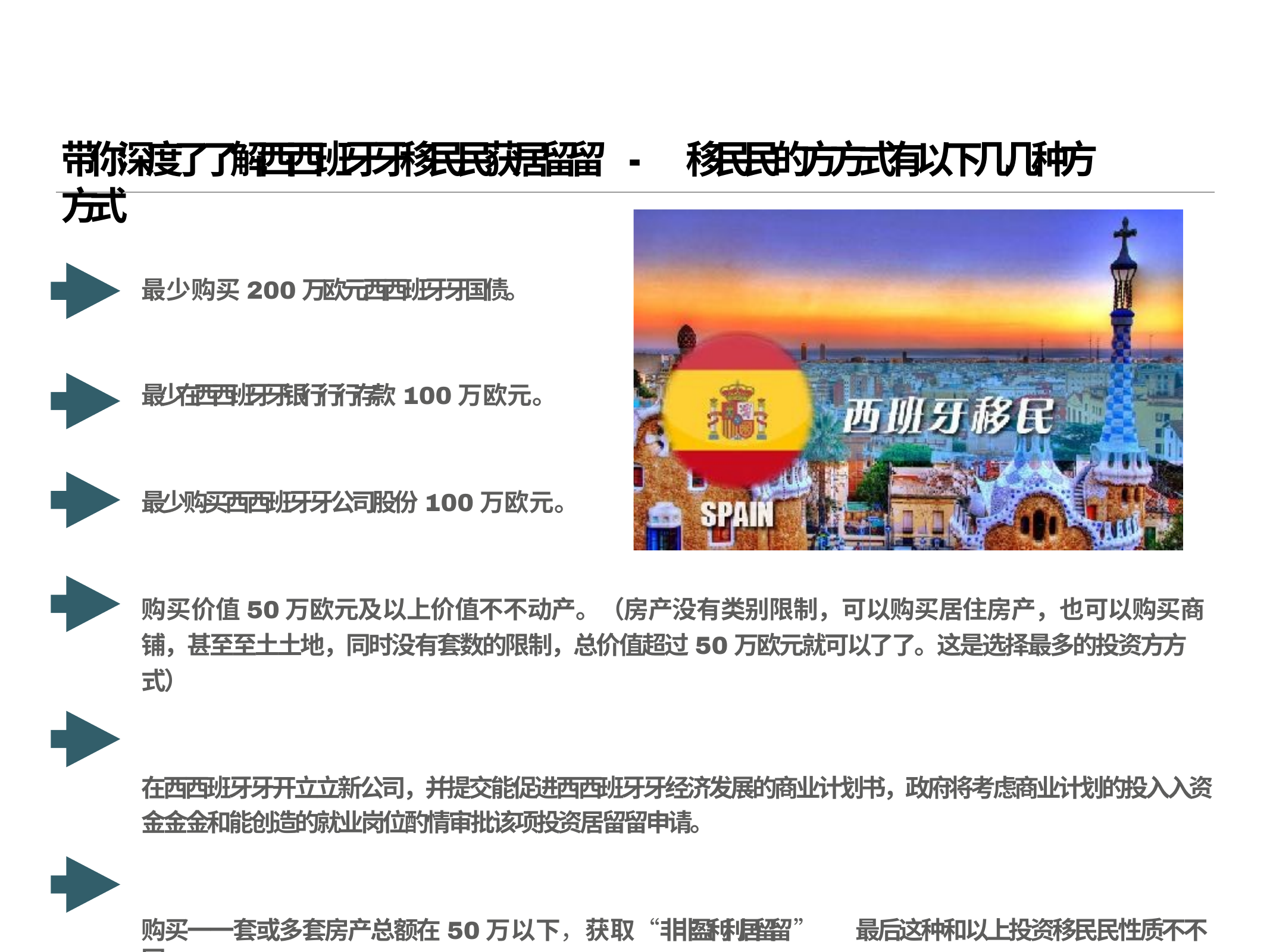

# 带你深度了了解⻄西班⽛牙移⺠民获居留留 -	移⺠民的⽅方式有以下⼏几种⽅方式

最少购买200万欧元⻄西班⽛牙国债。

最少在⻄西班⽛牙银⾏行行存款100万欧元。

最少购买⻄西班⽛牙公司股份100万欧元。

购买价值50万欧元及以上价值不不动产。（房产没有类别限制，可以购买居住房产，也可以购买商 铺，甚⾄至⼟土地，同时没有套数的限制，总价值超过50万欧元就可以了了。这是选择最多的投资⽅方式）

在⻄西班⽛牙开⽴立新公司，并提交能促进⻄西班⽛牙经济发展的商业计划书，政府将考虑商业计划的投⼊入资
⾦金金和能创造的就业岗位酌情审批该项投资居留留申请。

购买⼀一套或多套房产总额在50万以下，获取“⾮非盈利利居留留”	最后这种和以上投资移⺠民性质不不同